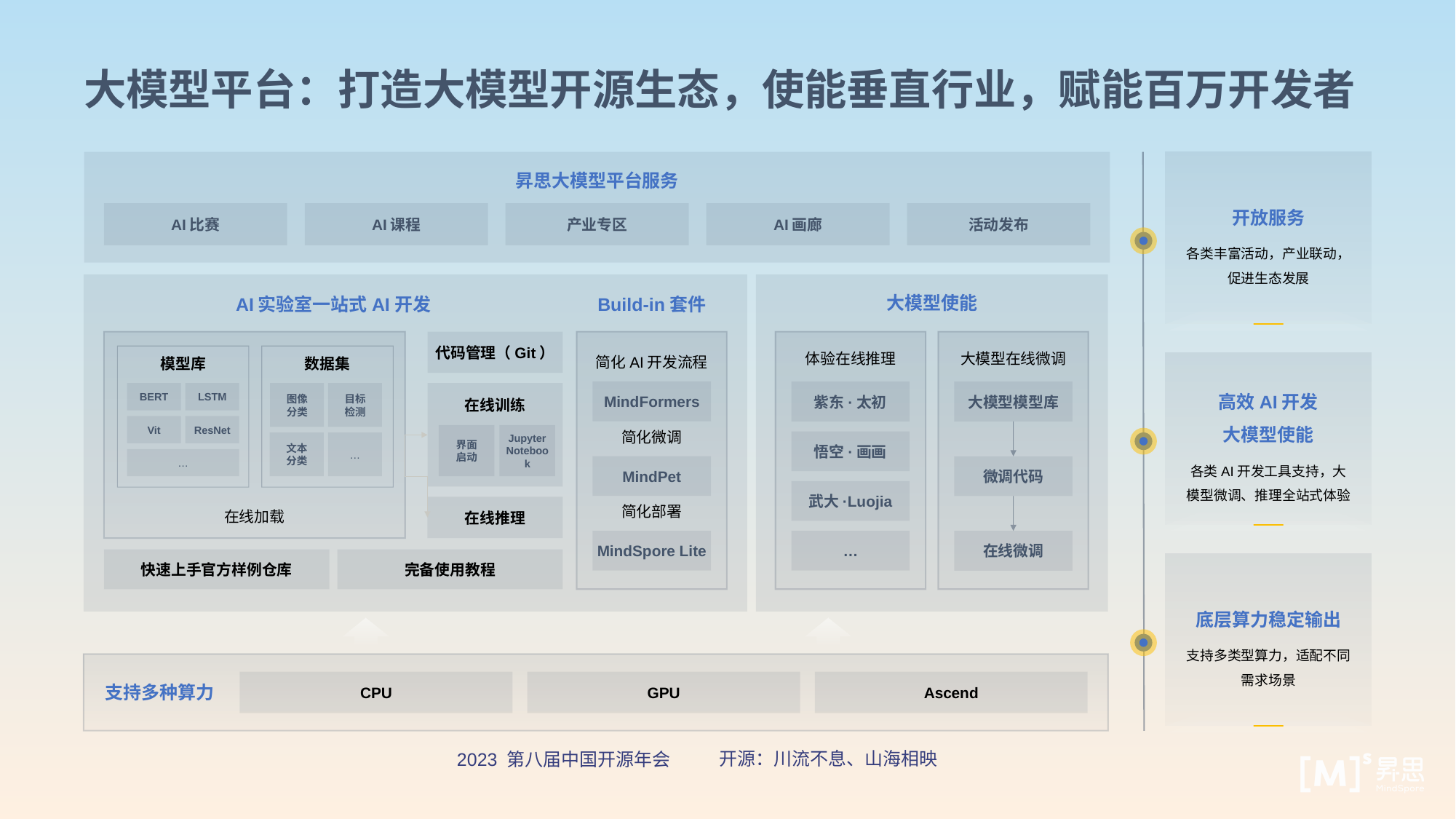

大模型平台：打造大模型开源生态，使能垂直行业，赋能百万开发者

昇思大模型平台服务
AI比赛
AI课程
产业专区
AI画廊
活动发布

大模型使能
AI实验室一站式AI开发
Build-in套件
在线加载
代码管理（Git）
模型库
数据集
BERT
LSTM
图像
分类
目标
检测
在线训练
Vit
ResNet
界面
启动
Jupyter Notebook
文本
分类
…
…
在线推理

体验在线推理
大模型在线微调
简化AI开发流程
MindFormers
紫东·太初
大模型模型库
简化微调
悟空·画画
MindPet
微调代码
武大·Luojia
简化部署
MindSpore Lite
…
在线微调
快速上手官方样例仓库
完备使用教程
开放服务
各类丰富活动，产业联动，促进生态发展

高效AI开发
大模型使能
各类AI开发工具支持，大模型微调、推理全站式体验

底层算力稳定输出
支持多类型算力，适配不同需求场景

CPU
GPU
Ascend
支持多种算力